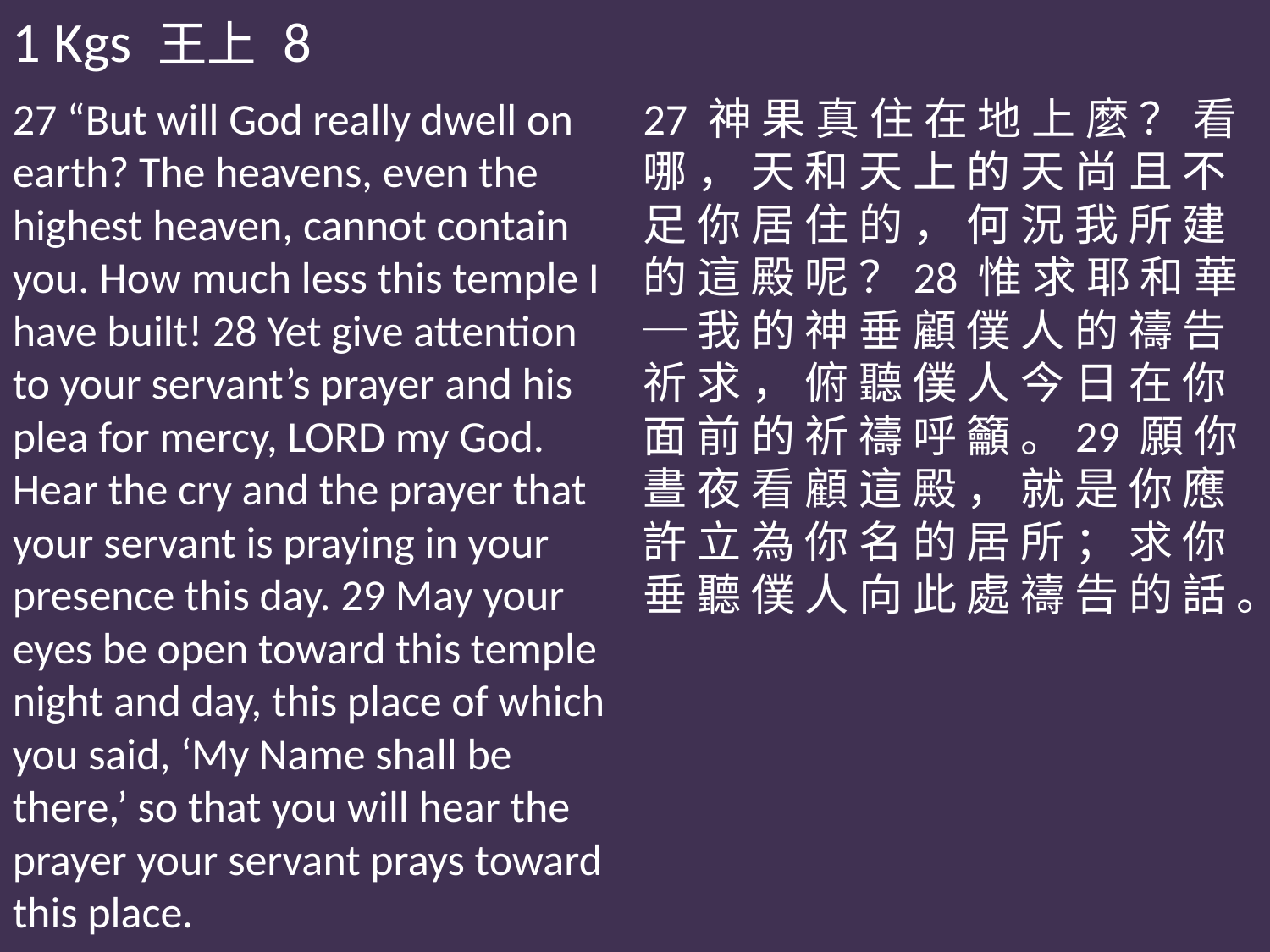

1 Kgs 王上 8
27 “But will God really dwell on earth? The heavens, even the highest heaven, cannot contain you. How much less this temple I have built! 28 Yet give attention to your servant’s prayer and his plea for mercy, LORD my God. Hear the cry and the prayer that your servant is praying in your presence this day. 29 May your eyes be open toward this temple night and day, this place of which you said, ‘My Name shall be there,’ so that you will hear the prayer your servant prays toward this place.
27 神 果 真 住 在 地 上 麼 ？ 看 哪 ， 天 和 天 上 的 天 尚 且 不 足 你 居 住 的 ， 何 況 我 所 建 的 這 殿 呢 ？28 惟 求 耶 和 華 ─ 我 的 神 垂 顧 僕 人 的 禱 告 祈 求 ， 俯 聽 僕 人 今 日 在 你 面 前 的 祈 禱 呼 籲 。29 願 你 晝 夜 看 顧 這 殿 ， 就 是 你 應 許 立 為 你 名 的 居 所 ； 求 你 垂 聽 僕 人 向 此 處 禱 告 的 話 。